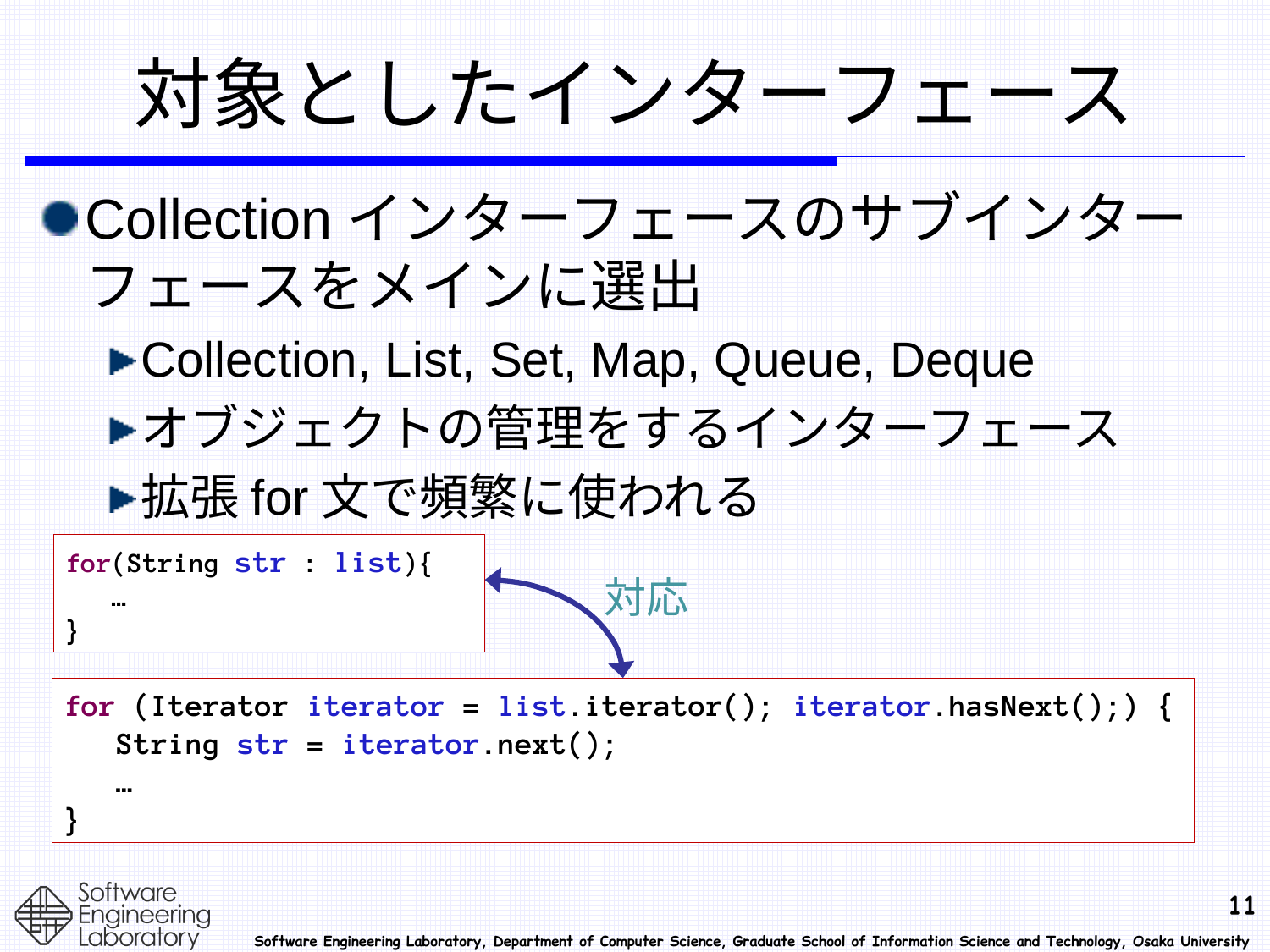

# 対象としたインターフェース
Collectionインターフェースのサブインターフェースをメインに選出
Collection, List, Set, Map, Queue, Deque
オブジェクトの管理をするインターフェース
拡張for文で頻繁に使われる
for(String str : list){
   …
}
対応

for (Iterator iterator = list.iterator(); iterator.hasNext();) {
   String str = iterator.next();
   …
}